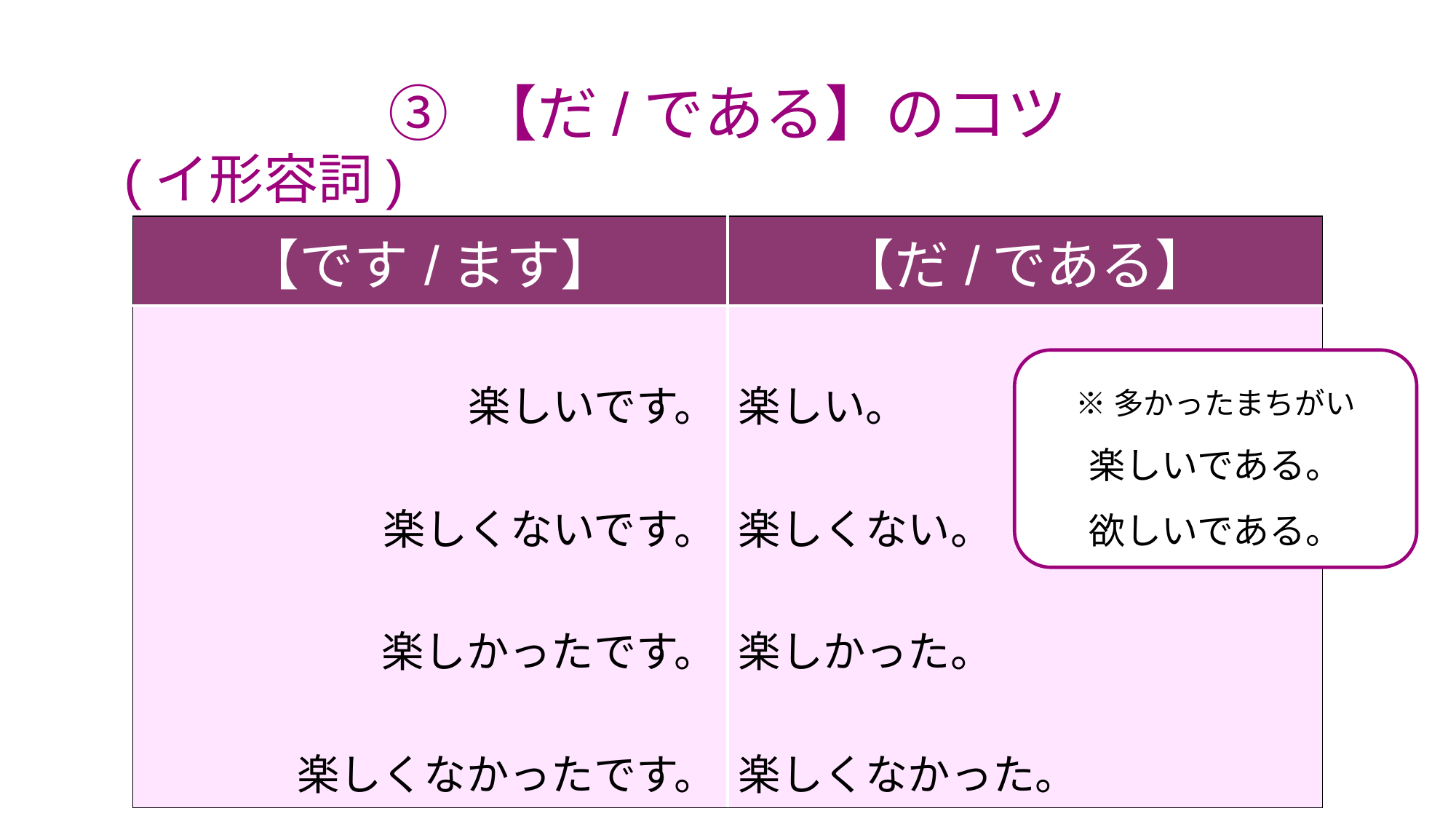

# ③ 【だ/である】のコツ
(イ形容詞)

| 【です/ます】 | 【だ/である】 |
| --- | --- |
| 楽しいです。 楽しくないです。 楽しかったです。 楽しくなかったです。 | 楽しい。 楽しくない。 楽しかった。 楽しくなかった。 |
※多かったまちがい
楽しいである。
欲しいである。